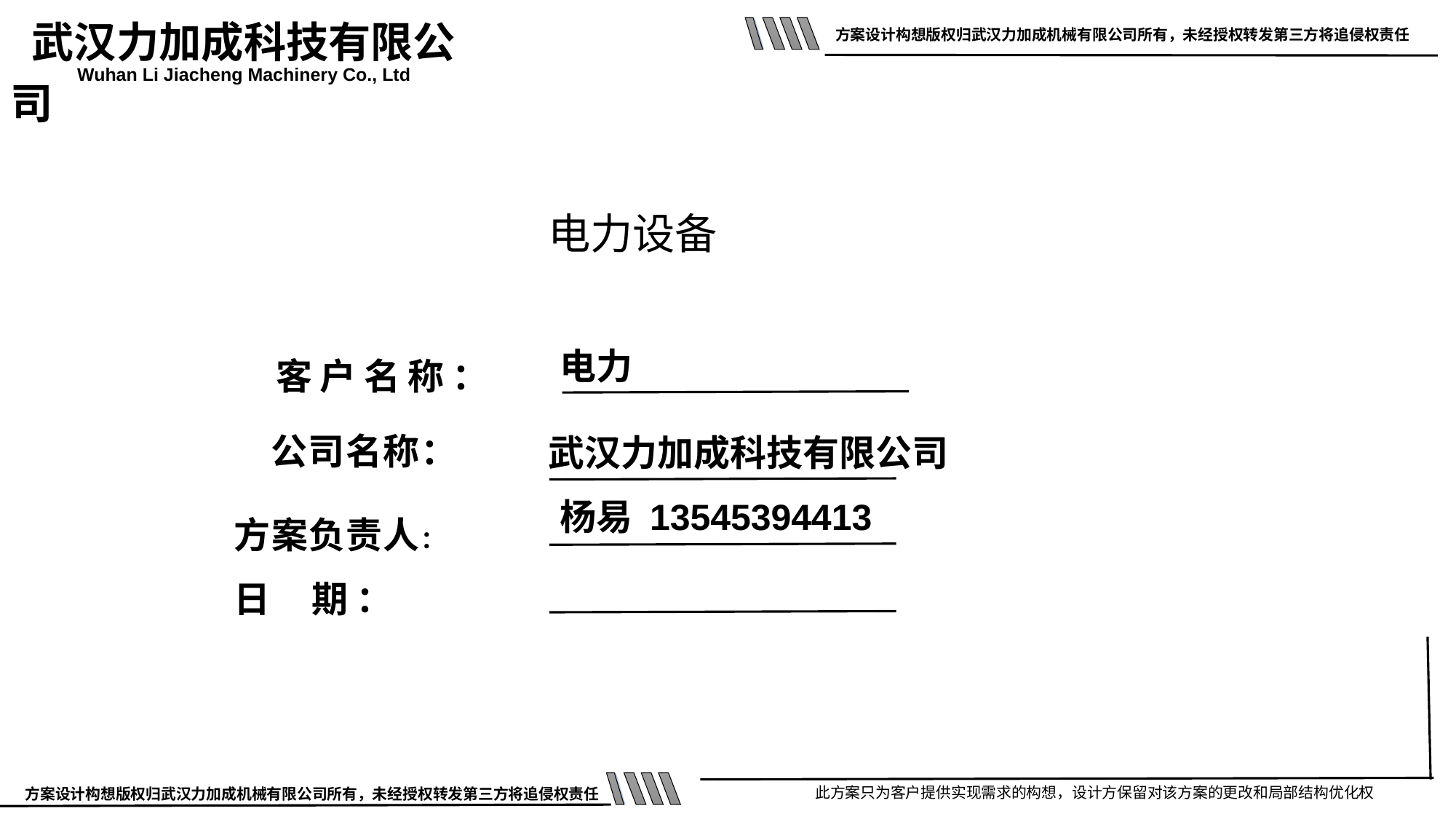

武汉力加成科技有限公司

方案设计构想版权归武汉力加成机械有限公司所有，未经授权转发第三方将追侵权责任
       Wuhan Li Jiacheng Machinery Co., Ltd
电力设备
电力
客户名称：
公司名称：
武汉力加成科技有限公司
杨易 13545394413
方案负责人：
日     期 ：

方案设计构想版权归武汉力加成机械有限公司所有，未经授权转发第三方将追侵权责任
 此方案只为客户提供实现需求的构想，设计方保留对该方案的更改和局部结构优化权